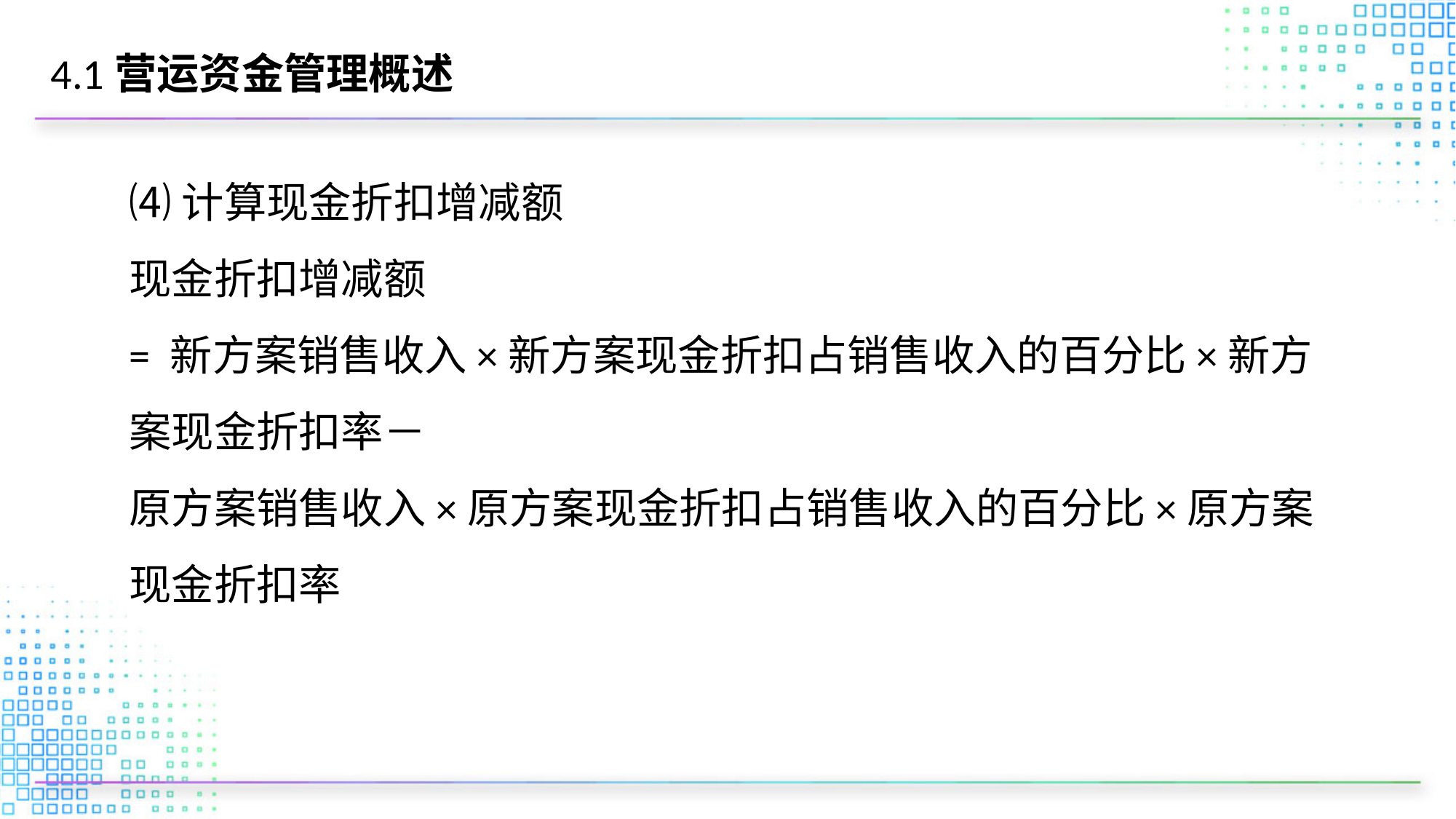

# 4.1营运资金管理概述
⑷计算现金折扣增减额
现金折扣增减额
= 新方案销售收入×新方案现金折扣占销售收入的百分比×新方案现金折扣率－
原方案销售收入×原方案现金折扣占销售收入的百分比×原方案现金折扣率